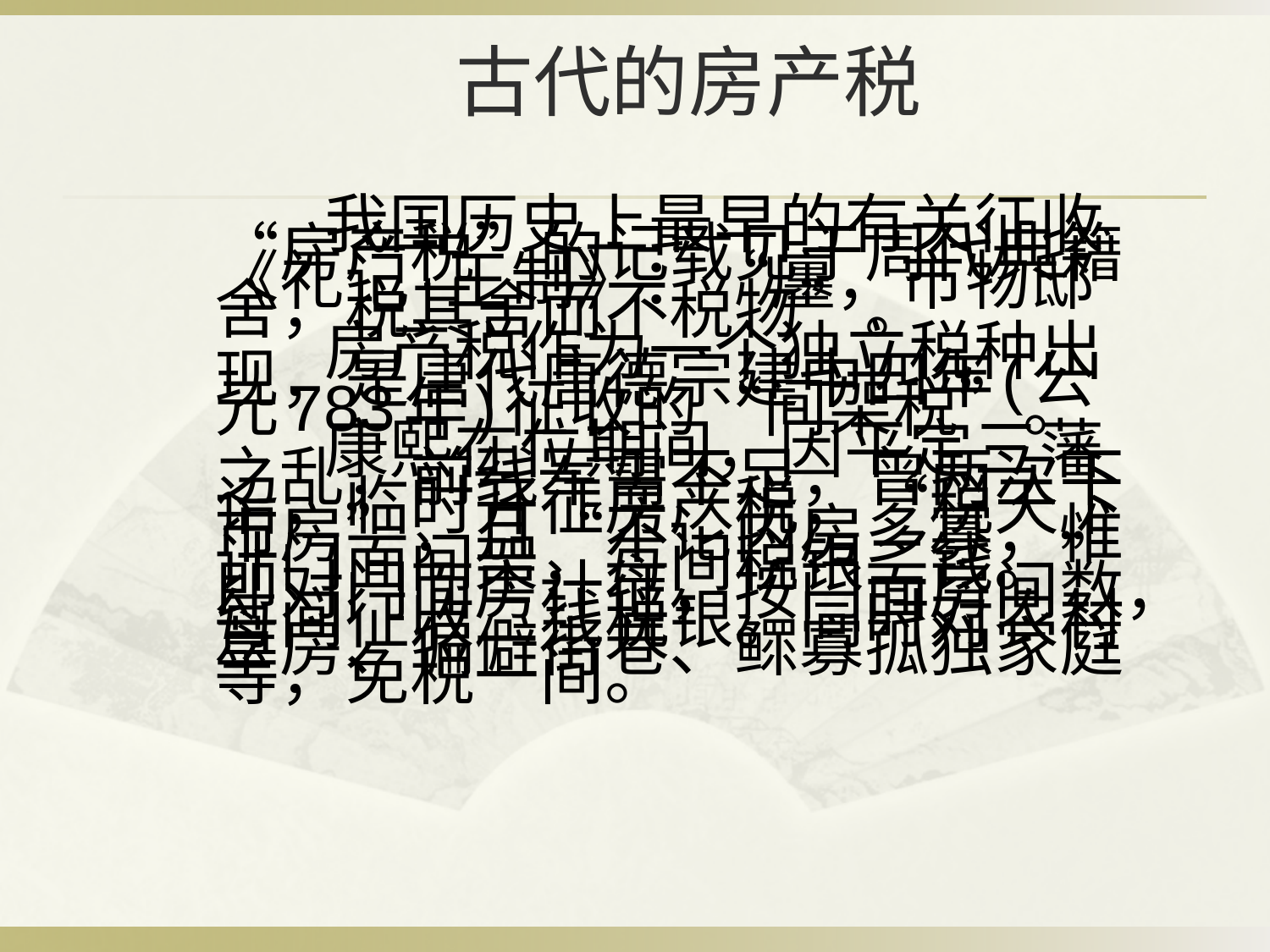

# 古代的房产税
       我国历史上最早的有关征收“房产税”的记载见于周代典籍《礼记·王制》：“廛，市物邸舍，税其舍而不税物”。
       房产税作为一个独立税种出现，是唐代唐德宗建中四年(公元783年)征收的“间架税”。
       康熙在位期间，因平定三藩之乱，前线军需不足，曾两次下诏，临时开征房产税，“税天下市房”，且“不论内房多寡，惟计门面间架，每间税银二钱。”即对门面房计征，按门面房间数，每间征收二钱税银。同时对农村草房、偏僻街巷、鳏寡孤独家庭等，免税一间。